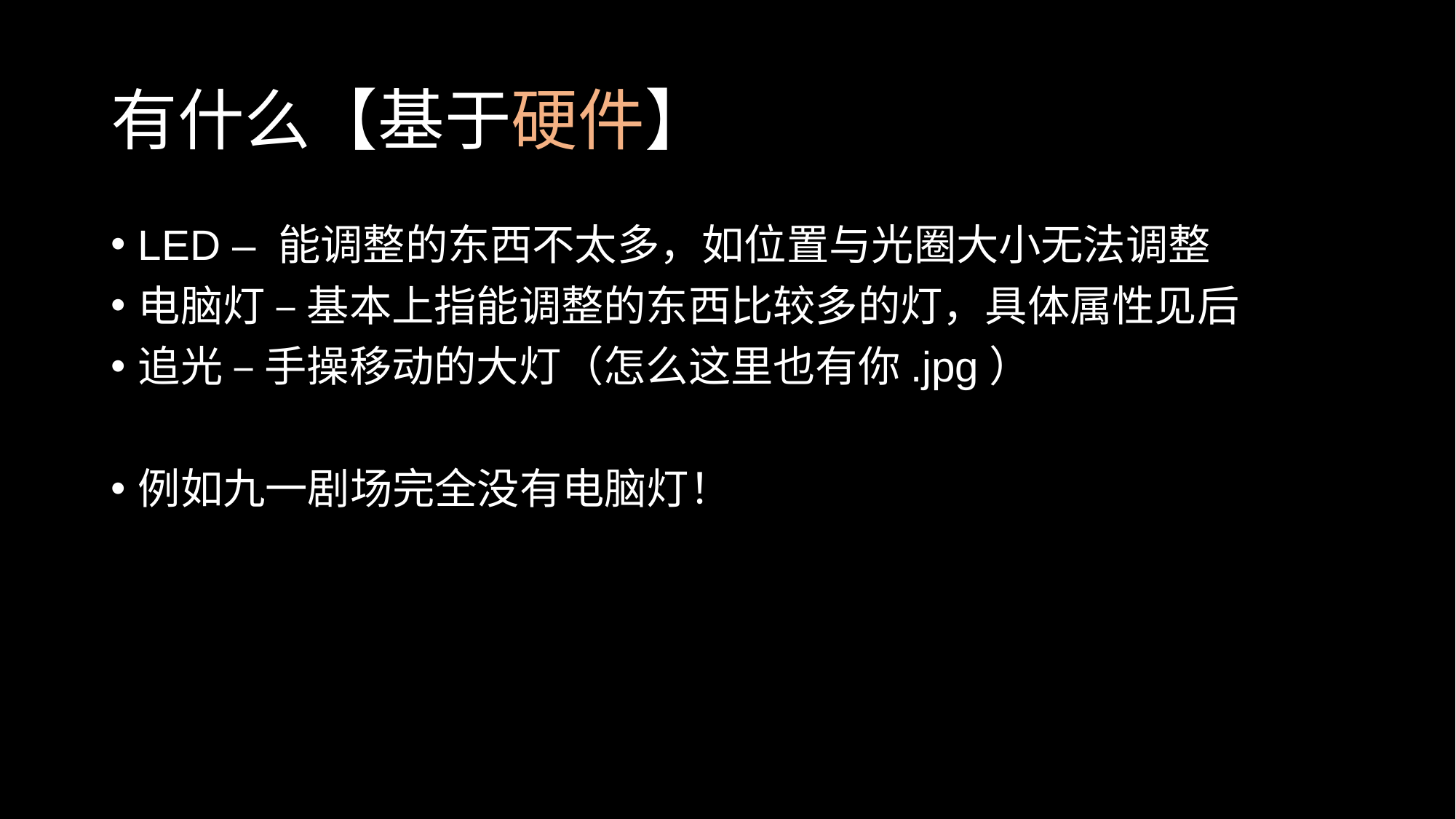

# 有什么【基于硬件】
LED – 能调整的东西不太多，如位置与光圈大小无法调整
电脑灯 – 基本上指能调整的东西比较多的灯，具体属性见后
追光 – 手操移动的大灯（怎么这里也有你.jpg）

例如九一剧场完全没有电脑灯！